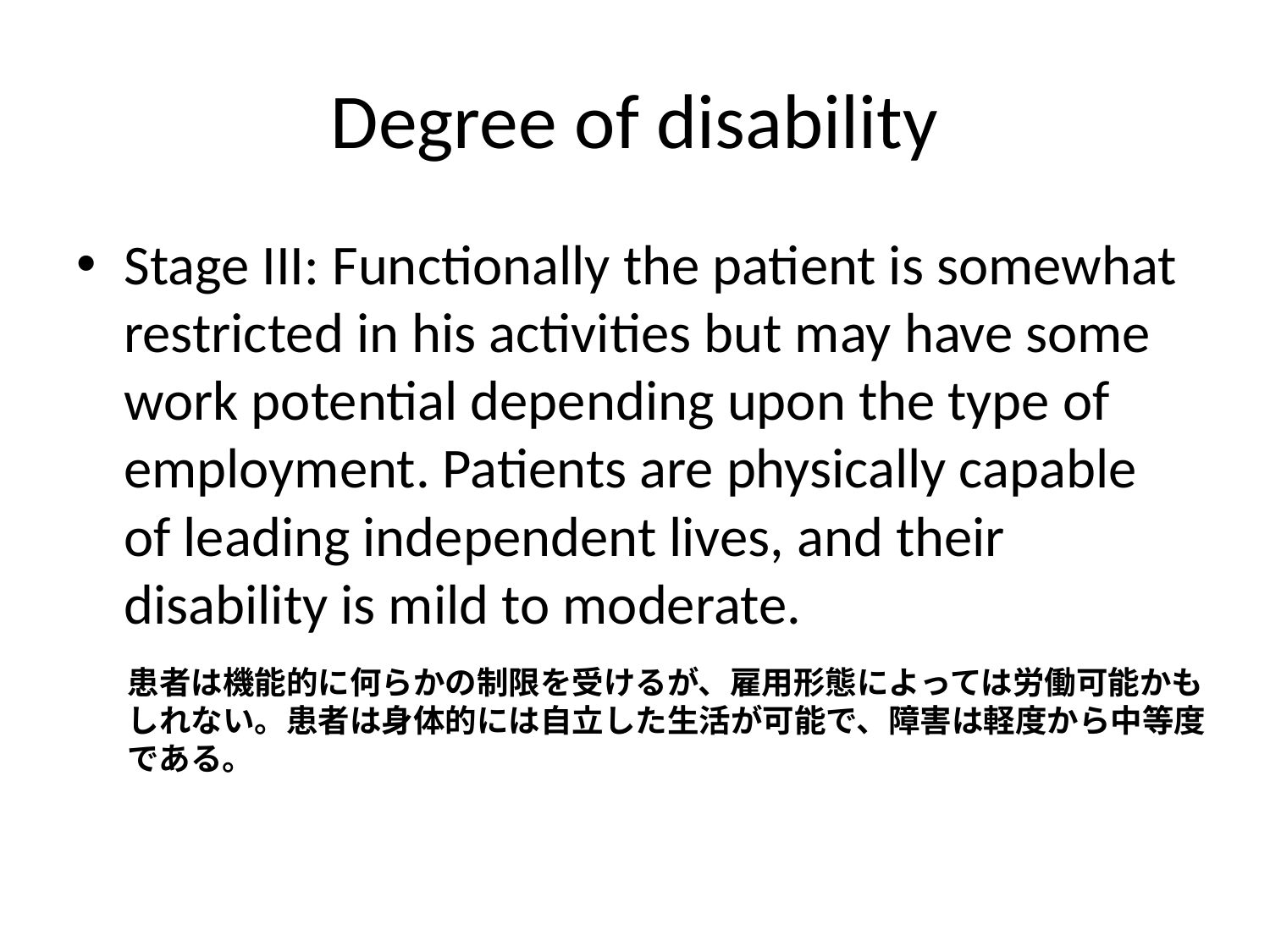

# Degree of disability
Stage III: Functionally the patient is somewhat restricted in his activities but may have some work potential depending upon the type of employment. Patients are physically capable of leading independent lives, and their disability is mild to moderate.
患者は機能的に何らかの制限を受けるが、雇用形態によっては労働可能かもしれない。患者は身体的には自立した生活が可能で、障害は軽度から中等度である。